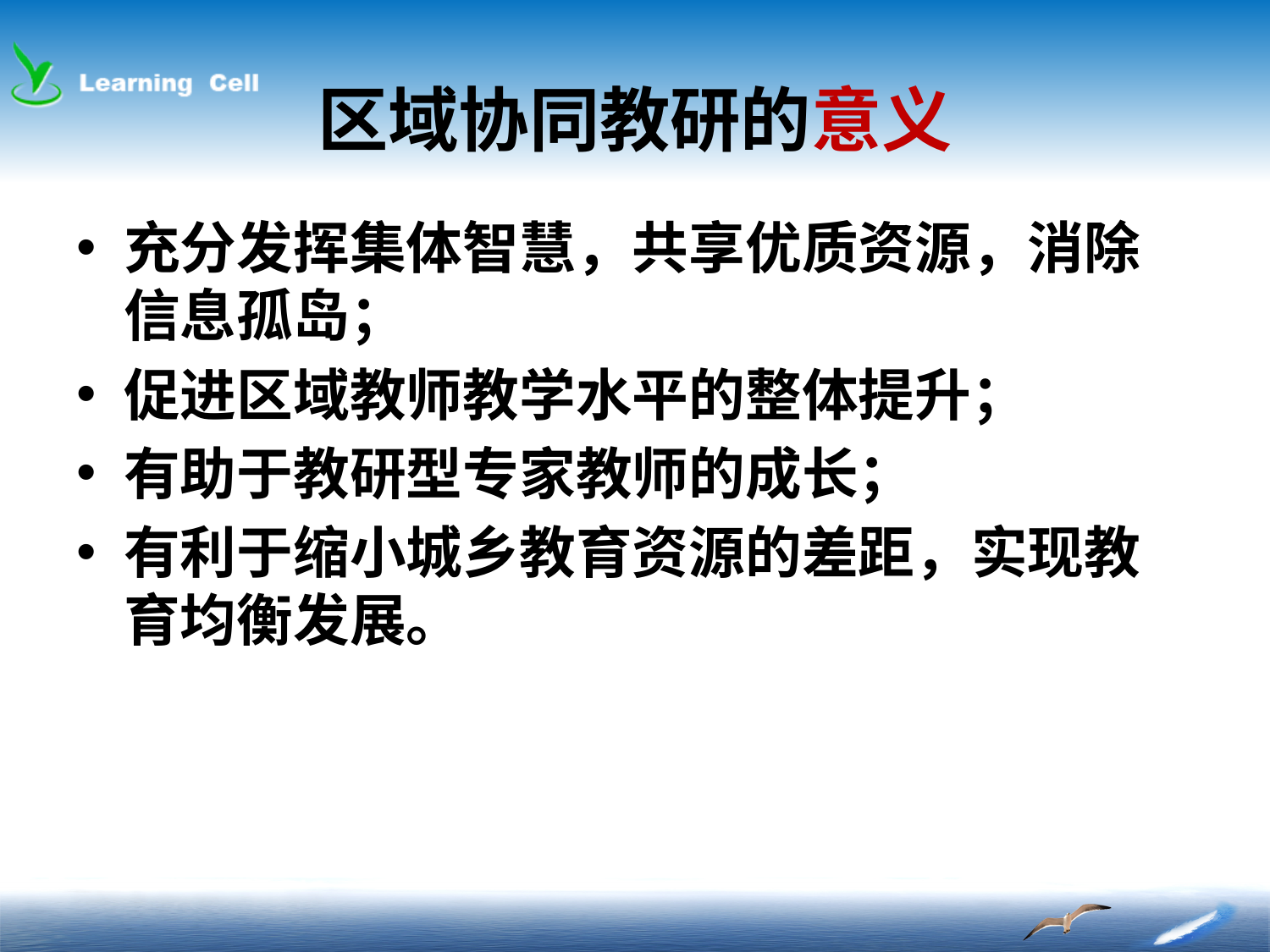

# 区域协同教研的意义
充分发挥集体智慧，共享优质资源，消除信息孤岛；
促进区域教师教学水平的整体提升；
有助于教研型专家教师的成长；
有利于缩小城乡教育资源的差距，实现教育均衡发展。